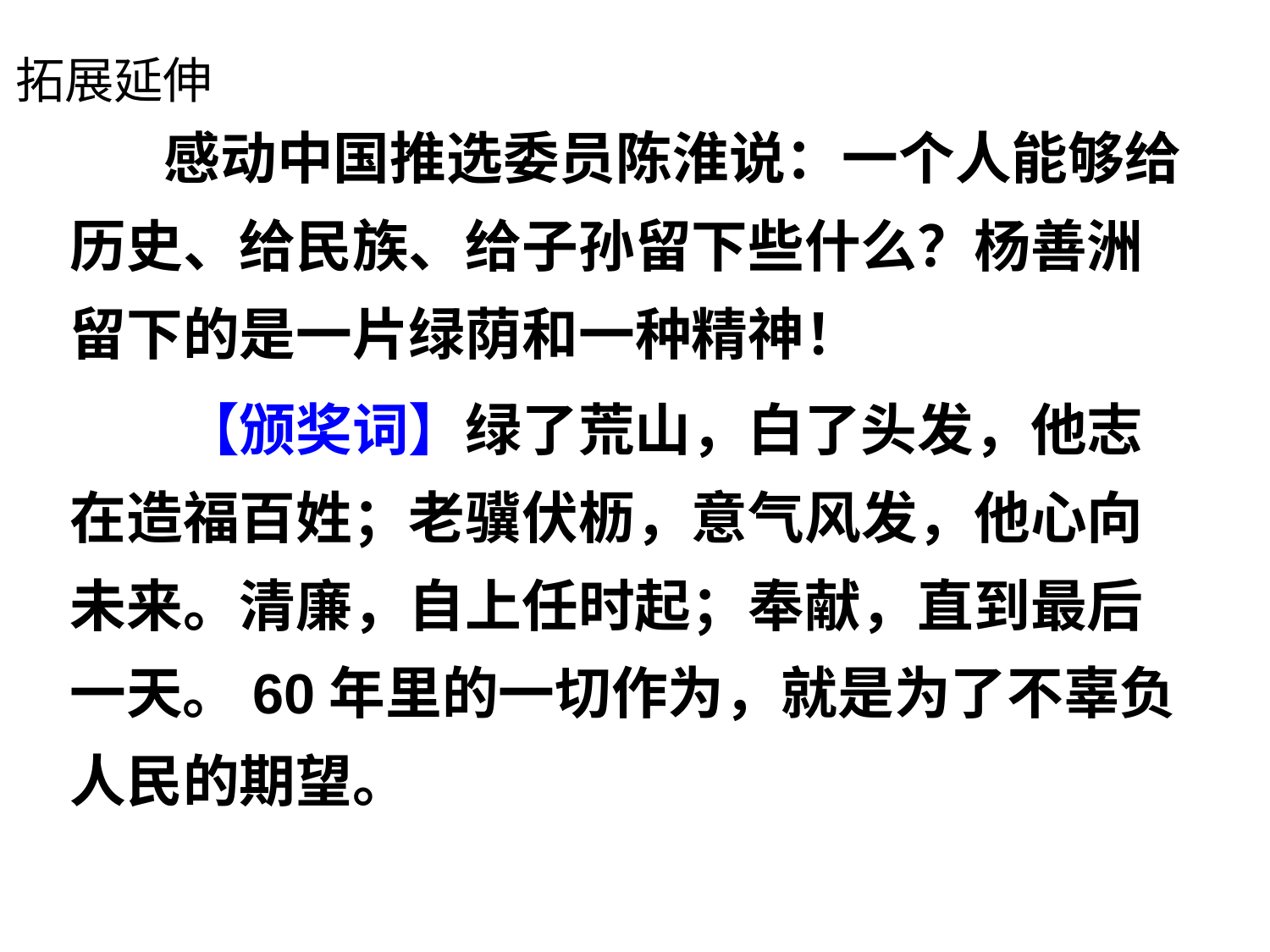

拓展延伸
　　 感动中国推选委员陈淮说：一个人能够给历史、给民族、给子孙留下些什么？杨善洲留下的是一片绿荫和一种精神！
　　【颁奖词】绿了荒山，白了头发，他志在造福百姓；老骥伏枥，意气风发，他心向未来。清廉，自上任时起；奉献，直到最后一天。60年里的一切作为，就是为了不辜负人民的期望。